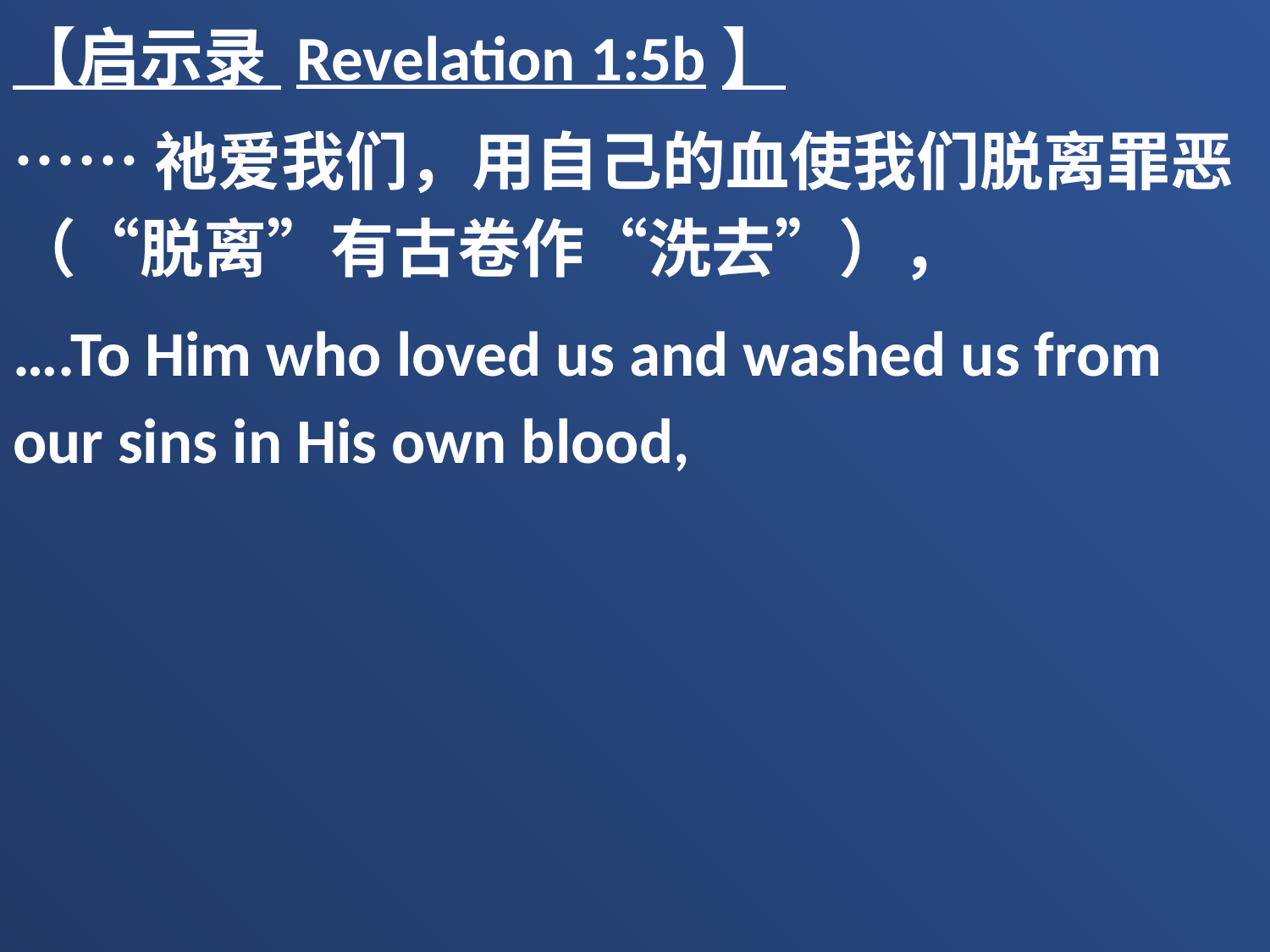

【启示录 Revelation 1:5b】
……祂爱我们，用自己的血使我们脱离罪恶（“脱离”有古卷作“洗去”），
….To Him who loved us and washed us from our sins in His own blood,